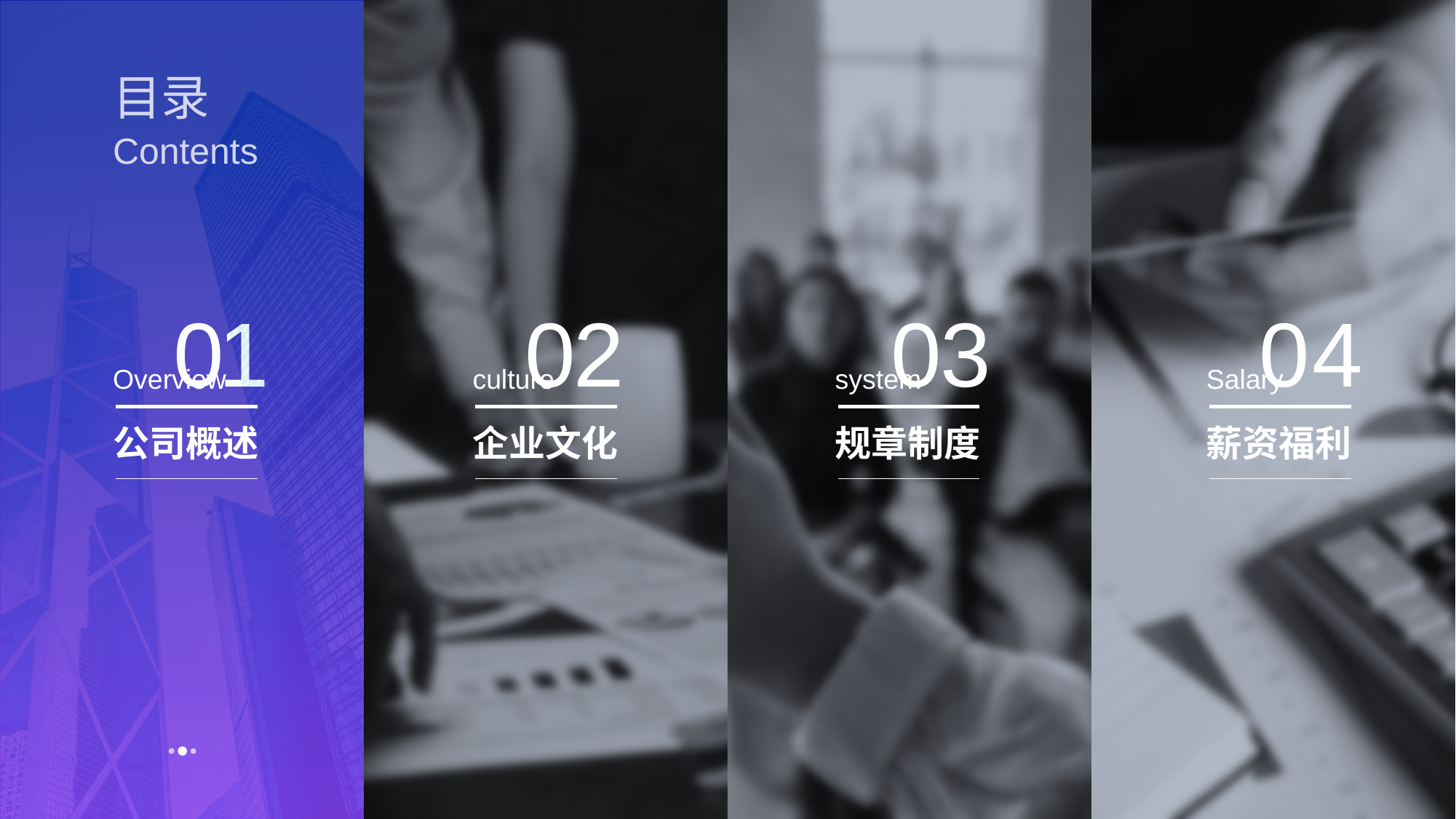

目录
Contents
0
1
0
2
0
3
0
4
Overview
culture
system
Salary
公司概述
企业文化
规章制度
薪资福利